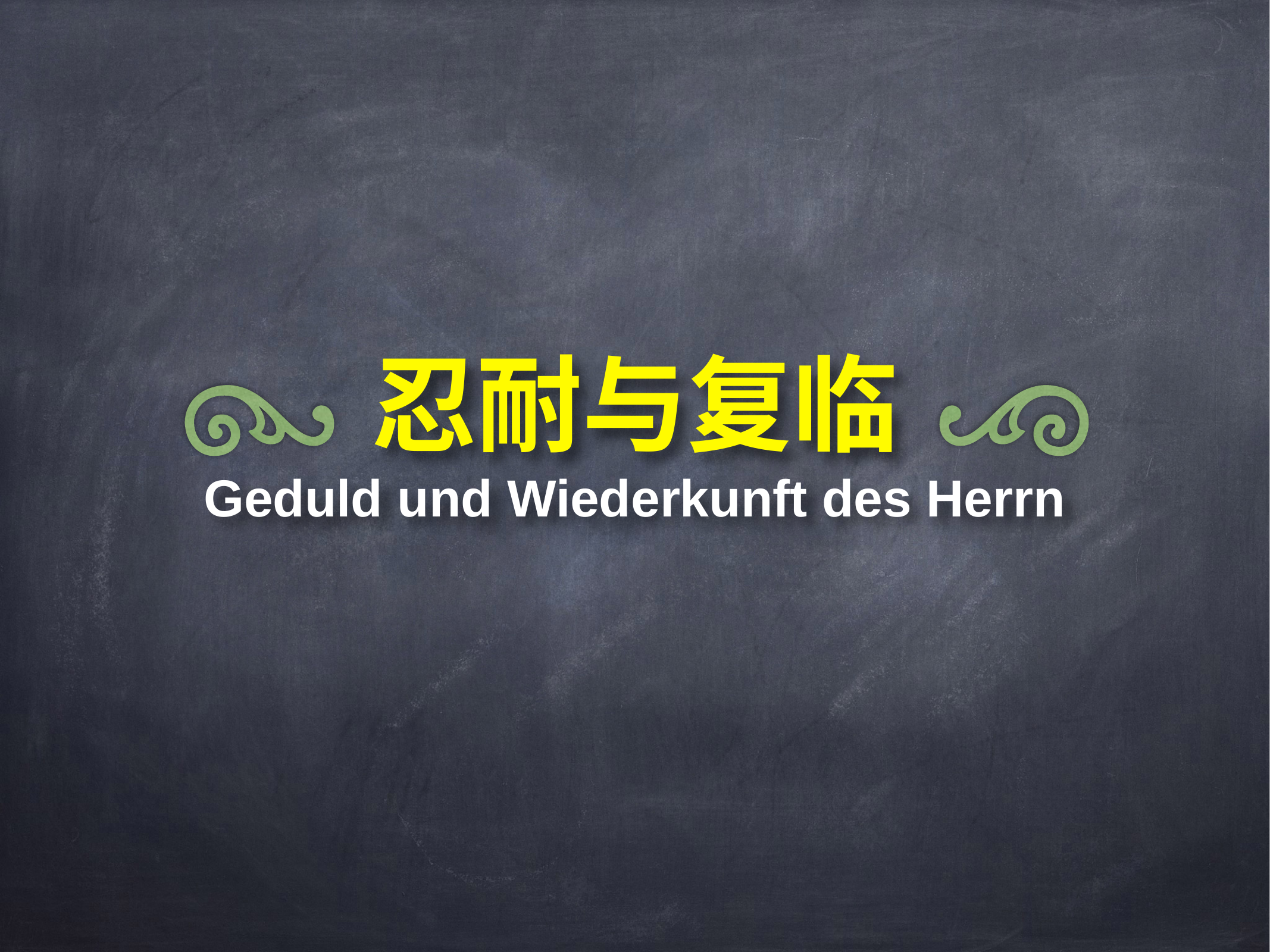

# 忍耐与复临
Geduld und Wiederkunft des Herrn